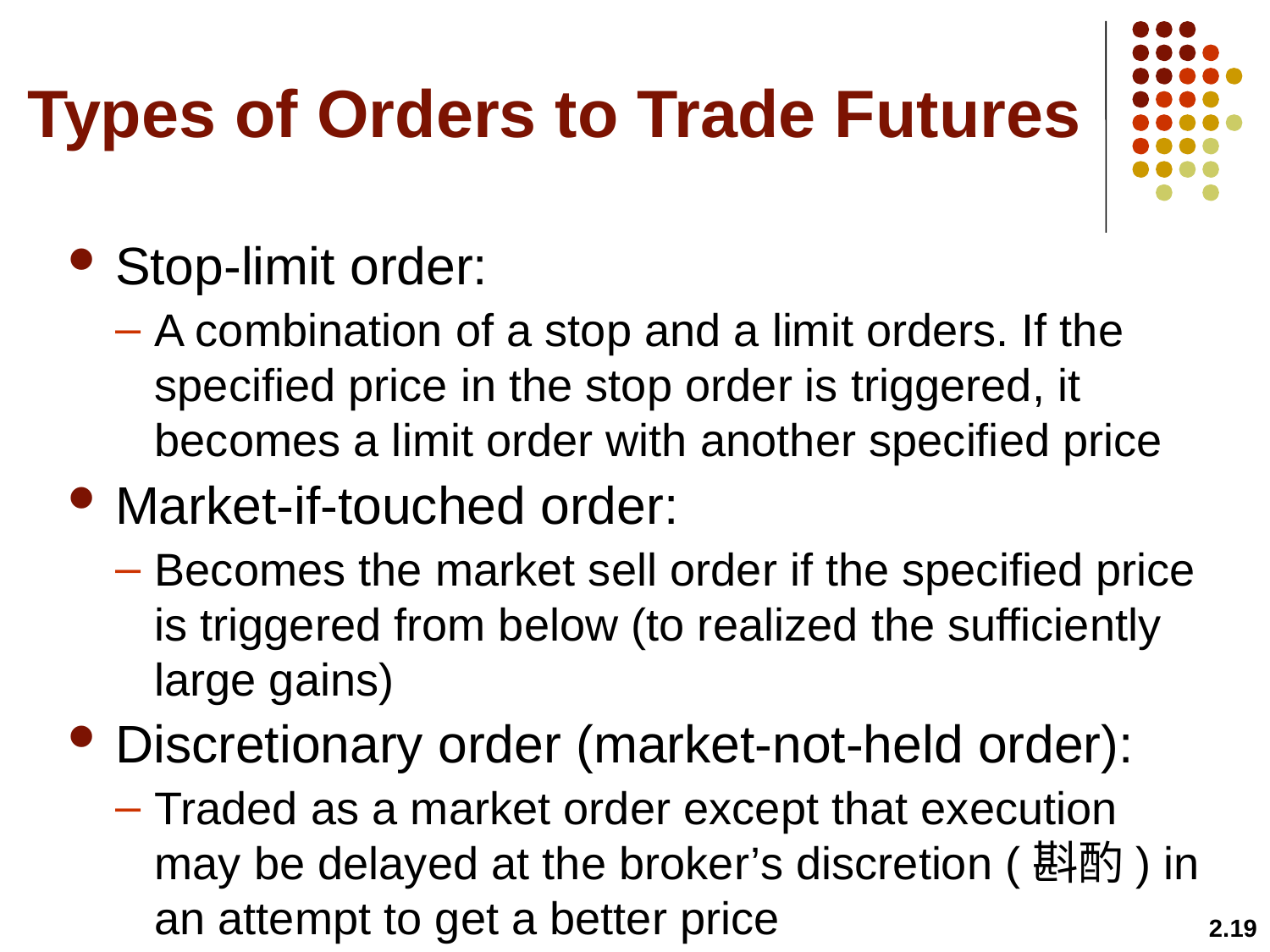

# Types of Orders to Trade Futures
Stop-limit order:
A combination of a stop and a limit orders. If the specified price in the stop order is triggered, it becomes a limit order with another specified price
Market-if-touched order:
Becomes the market sell order if the specified price is triggered from below (to realized the sufficiently large gains)
Discretionary order (market-not-held order):
Traded as a market order except that execution may be delayed at the broker’s discretion (斟酌) in an attempt to get a better price

2.19